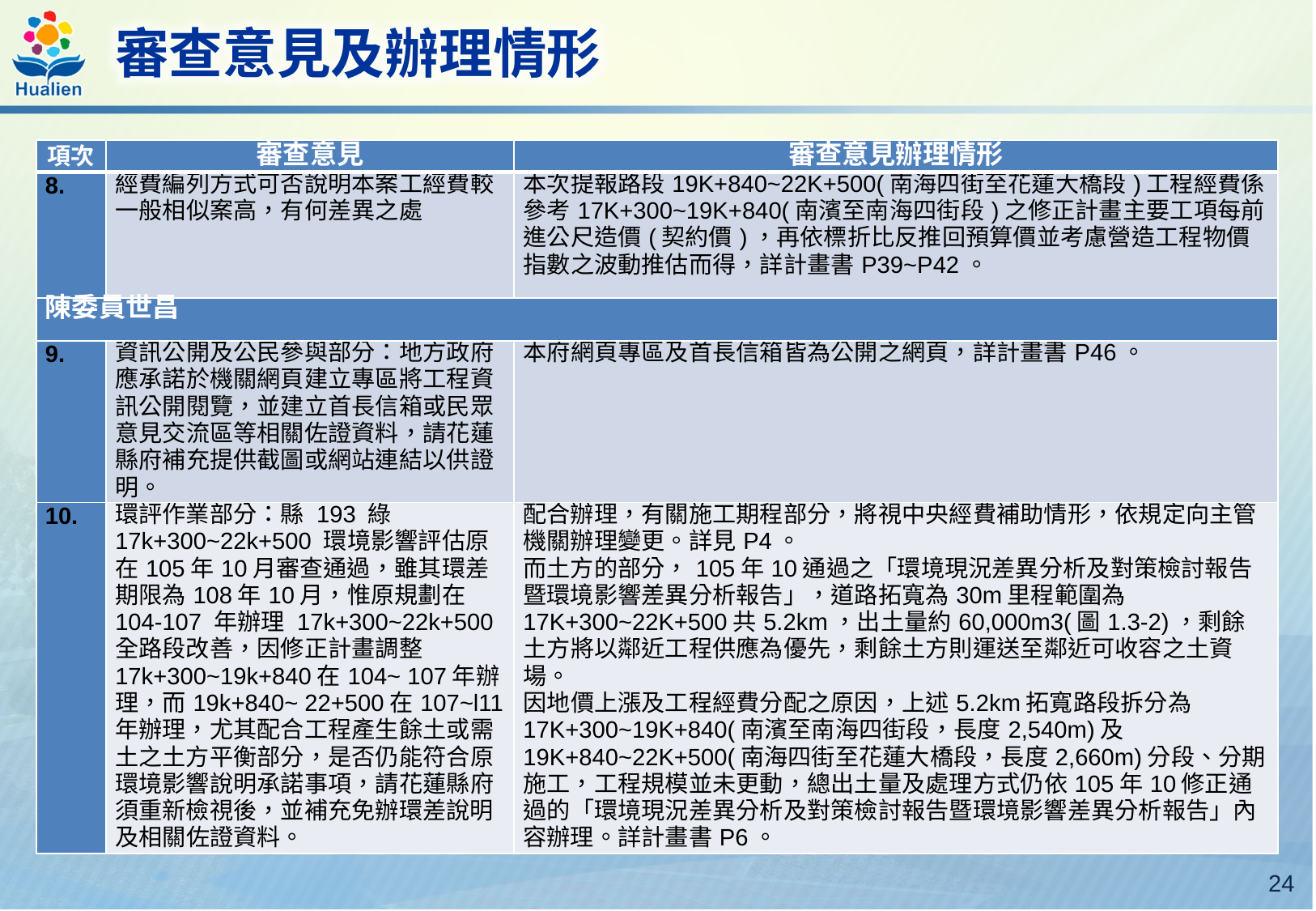

審查意見及辦理情形
| 項次 | 審查意見 | 審查意見辦理情形 |
| --- | --- | --- |
| 8. | 經費編列方式可否說明本案工經費較一般相似案高，有何差異之處 | 本次提報路段19K+840~22K+500(南海四街至花蓮大橋段)工程經費係參考17K+300~19K+840(南濱至南海四街段)之修正計畫主要工項每前進公尺造價(契約價)，再依標折比反推回預算價並考慮營造工程物價指數之波動推估而得，詳計畫書P39~P42。 |
| 陳委員世昌 |  |  |
| 9. | 資訊公開及公民參與部分：地方政府應承諾於機關網頁建立專區將工程資訊公開閱覽，並建立首長信箱或民眾意見交流區等相關佐證資料，請花蓮縣府補充提供截圖或網站連結以供證明。 | 本府網頁專區及首長信箱皆為公開之網頁，詳計畫書P46。 |
| 10. | 環評作業部分：縣 193 綠 17k+300~22k+500 環境影響評估原在105年10月審查通過，雖其環差期限為108年10月，惟原規劃在 104-107 年辦理 17k+300~22k+500全路段改善，因修正計畫調整 17k+300~19k+840在104~ 107年辦理，而19k+840~ 22+500在107~l11年辦理，尤其配合工程產生餘土或需土之土方平衡部分，是否仍能符合原環境影響說明承諾事項，請花蓮縣府須重新檢視後，並補充免辦環差說明及相關佐證資料。 | 配合辦理，有關施工期程部分，將視中央經費補助情形，依規定向主管機關辦理變更。詳見P4。 而土方的部分，105年10通過之「環境現況差異分析及對策檢討報告暨環境影響差異分析報告」，道路拓寬為30m里程範圍為17K+300~22K+500共5.2km，出土量約60,000m3(圖1.3-2)，剩餘土方將以鄰近工程供應為優先，剩餘土方則運送至鄰近可收容之土資場。 因地價上漲及工程經費分配之原因，上述5.2km拓寬路段拆分為17K+300~19K+840(南濱至南海四街段，長度2,540m)及19K+840~22K+500(南海四街至花蓮大橋段，長度2,660m)分段、分期施工，工程規模並未更動，總出土量及處理方式仍依105年10修正通過的「環境現況差異分析及對策檢討報告暨環境影響差異分析報告」內容辦理。詳計畫書P6。 |
24